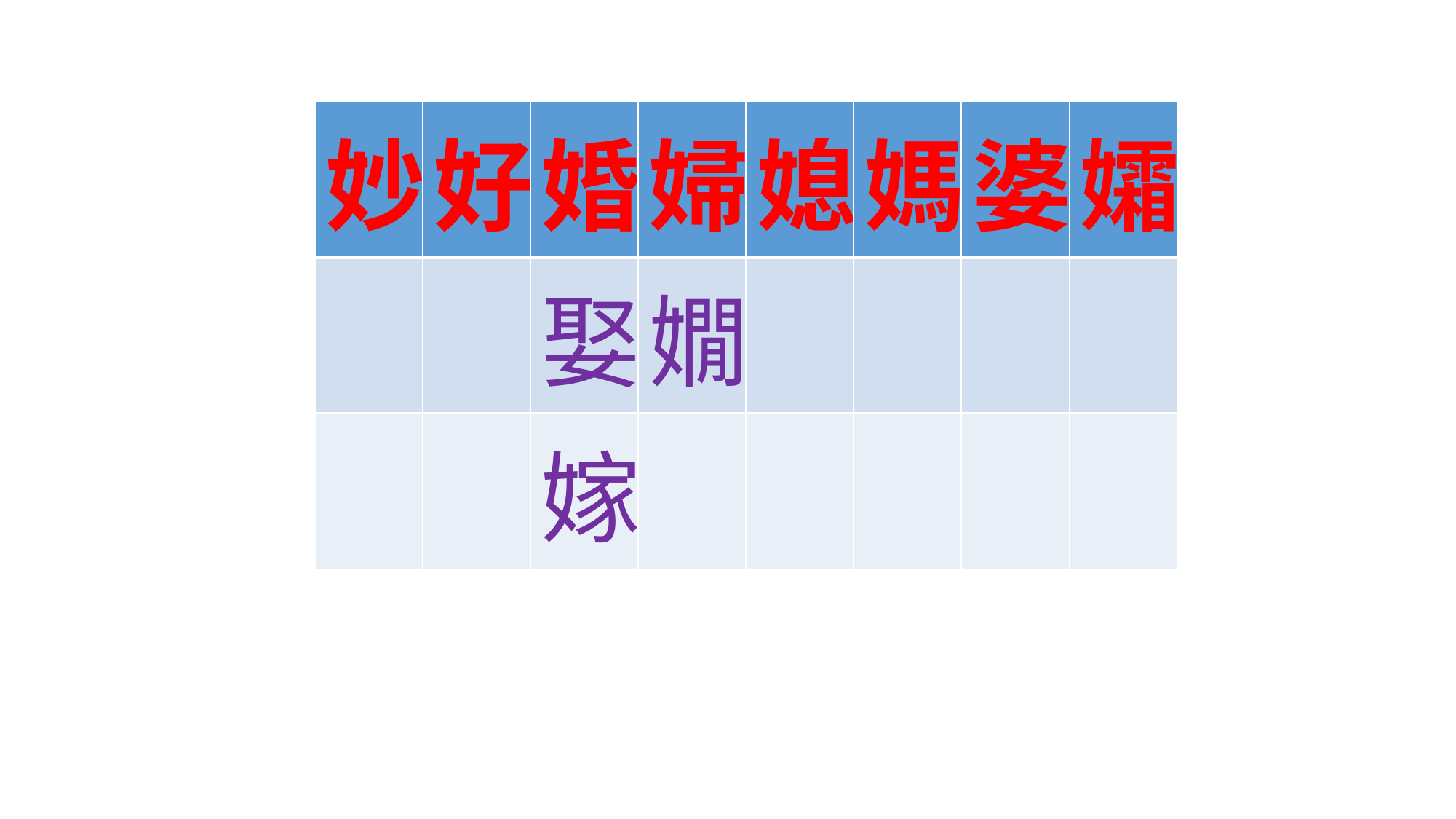

| 妙 | 好 | 婚 | 婦 | 媳 | 媽 | 婆 | 孀 |
| --- | --- | --- | --- | --- | --- | --- | --- |
|  |  | 娶 | 嫺 |  |  |  |  |
|  |  | 嫁 |  |  |  |  |  |